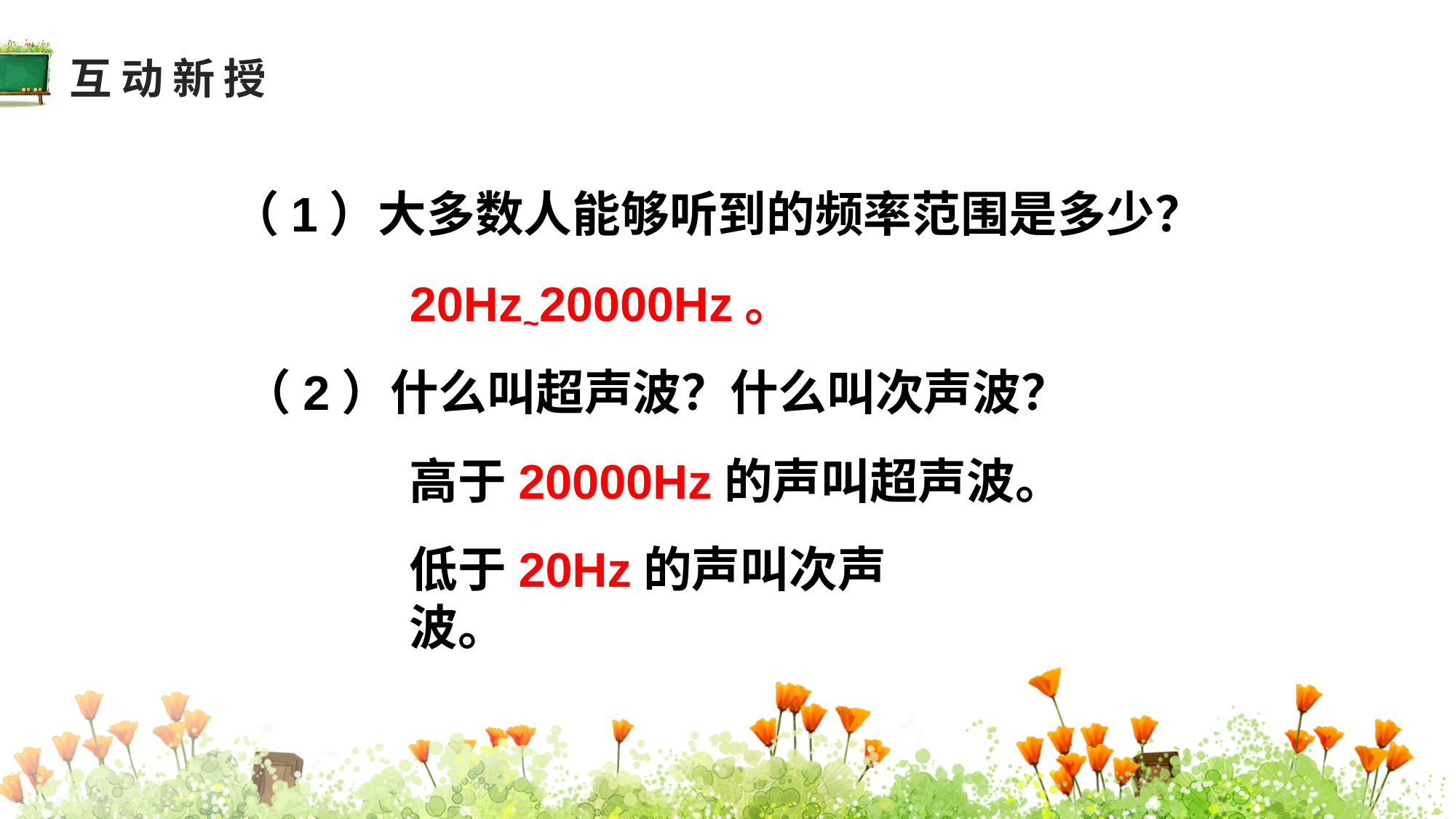

互动新授
（1）大多数人能够听到的频率范围是多少？
20Hz~20000Hz。
（2）什么叫超声波？什么叫次声波？
高于20000Hz的声叫超声波。
低于20Hz的声叫次声波。